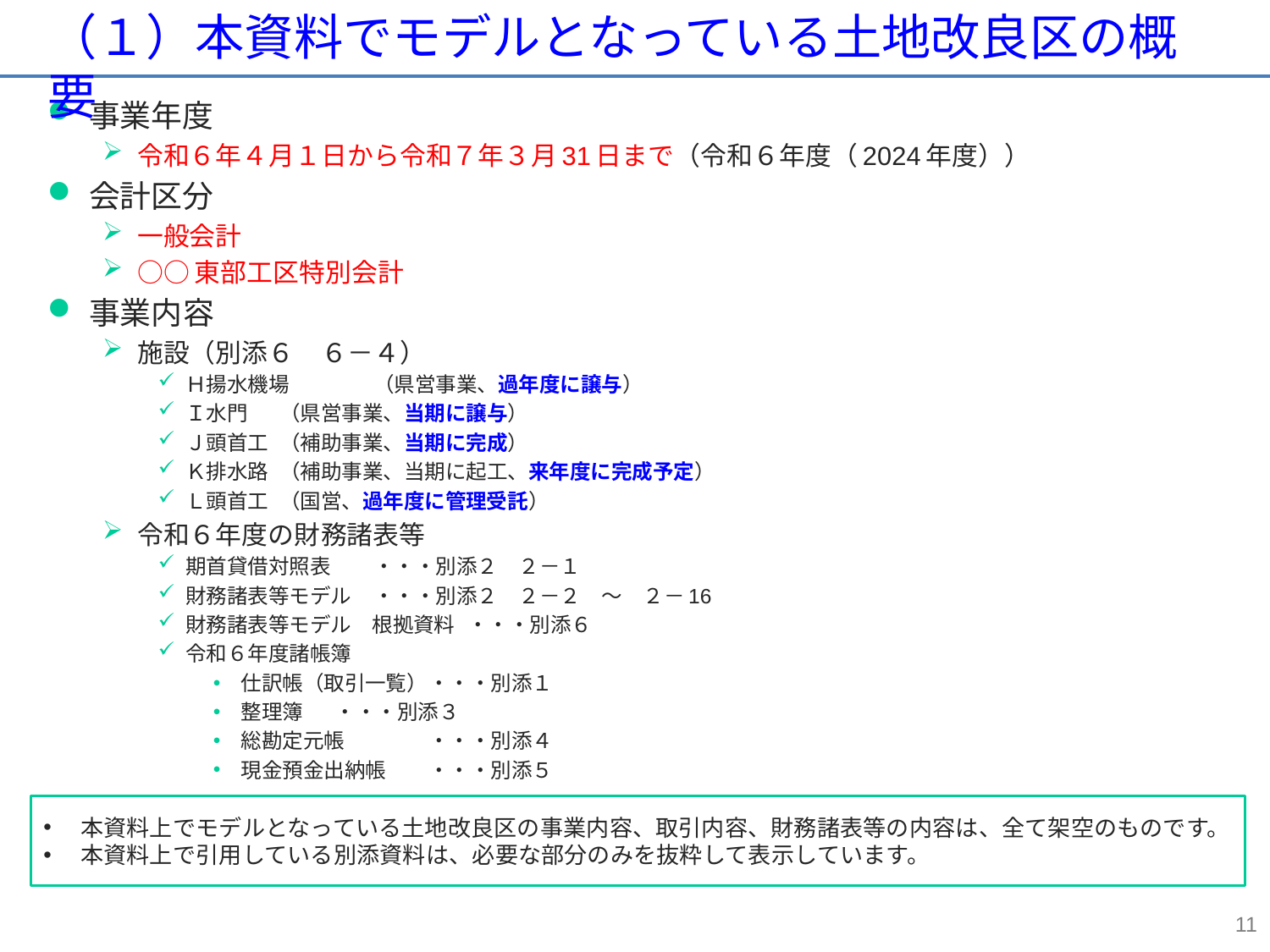

# （１）本資料でモデルとなっている土地改良区の概要
事業年度
令和６年４月１日から令和７年３月31日まで（令和６年度（2024年度））
会計区分
一般会計
○○東部工区特別会計
事業内容
施設（別添６　６－４）
Ｈ揚水機場	（県営事業、過年度に譲与）
Ｉ水門		（県営事業、当期に譲与）
Ｊ頭首工	（補助事業、当期に完成）
Ｋ排水路	（補助事業、当期に起工、来年度に完成予定）
Ｌ頭首工	（国営、過年度に管理受託）
令和６年度の財務諸表等
期首貸借対照表		・・・別添２　２－１
財務諸表等モデル		・・・別添２　２－２　～　２－16
財務諸表等モデル　根拠資料	・・・別添６
令和６年度諸帳簿
仕訳帳（取引一覧）	・・・別添１
整理簿		・・・別添３
総勘定元帳		・・・別添４
現金預金出納帳	・・・別添５
本資料上でモデルとなっている土地改良区の事業内容、取引内容、財務諸表等の内容は、全て架空のものです。
本資料上で引用している別添資料は、必要な部分のみを抜粋して表示しています。
11